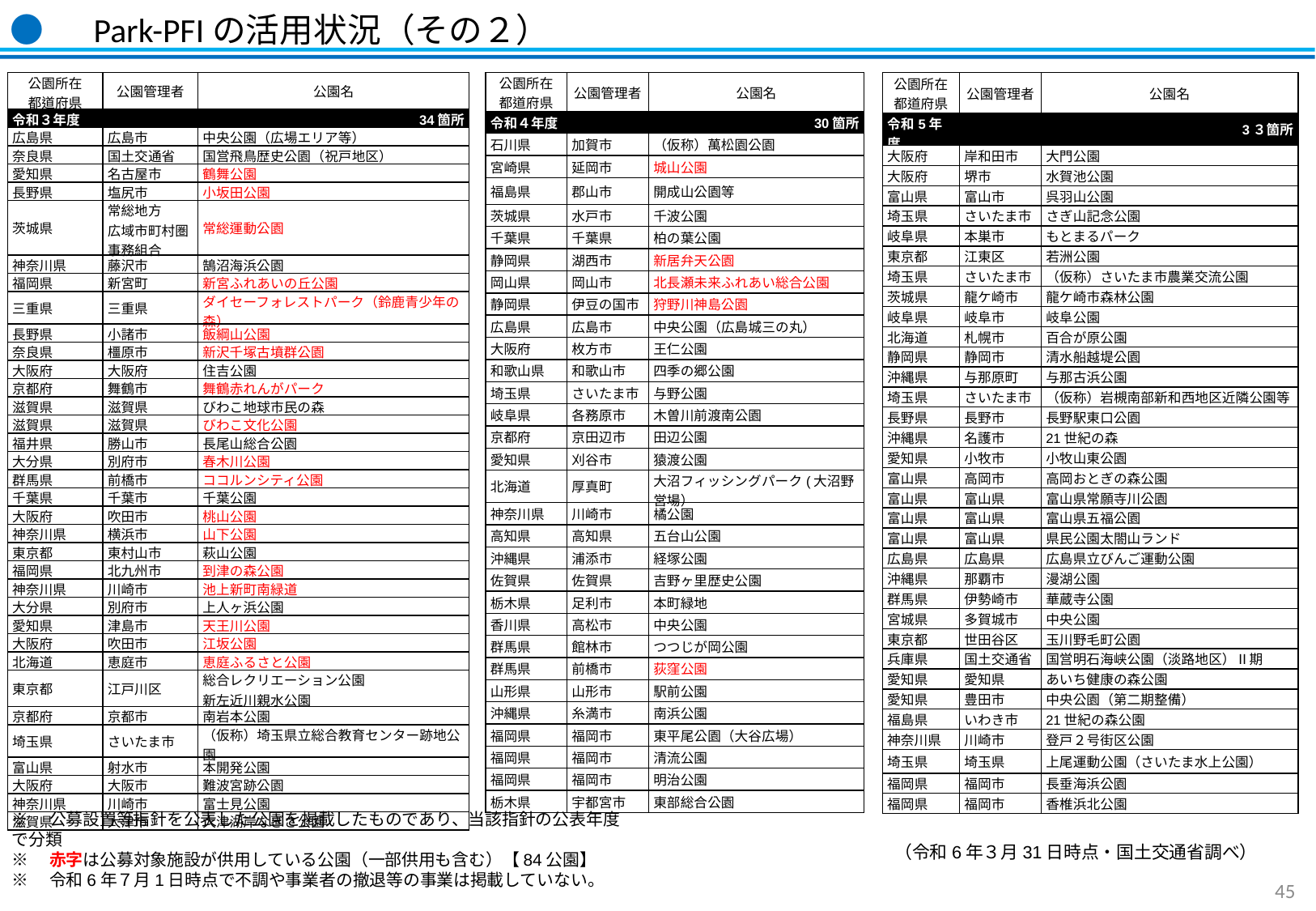

●　Park-PFIの活用状況（その２）

| 公園所在 都道府県 | 公園管理者 | 公園名 |
| --- | --- | --- |
| 令和３年度 |  | 34箇所 |
| 広島県 | 広島市 | 中央公園（広場エリア等） |
| 奈良県 | 国土交通省 | 国営飛鳥歴史公園（祝戸地区） |
| 愛知県 | 名古屋市 | 鶴舞公園 |
| 長野県 | 塩尻市 | 小坂田公園 |
| 茨城県 | 常総地方 広域市町村圏 事務組合 | 常総運動公園 |
| 神奈川県 | 藤沢市 | 鵠沼海浜公園 |
| 福岡県 | 新宮町 | 新宮ふれあいの丘公園 |
| 三重県 | 三重県 | ダイセーフォレストパーク（鈴鹿青少年の森） |
| 長野県 | 小諸市 | 飯綱山公園 |
| 奈良県 | 橿原市 | 新沢千塚古墳群公園 |
| 大阪府 | 大阪府 | 住吉公園 |
| 京都府 | 舞鶴市 | 舞鶴赤れんがパーク |
| 滋賀県 | 滋賀県 | びわこ地球市民の森 |
| 滋賀県 | 滋賀県 | びわこ文化公園 |
| 福井県 | 勝山市 | 長尾山総合公園 |
| 大分県 | 別府市 | 春木川公園 |
| 群馬県 | 前橋市 | ココルンシティ公園 |
| 千葉県 | 千葉市 | 千葉公園 |
| 大阪府 | 吹田市 | 桃山公園 |
| 神奈川県 | 横浜市 | 山下公園 |
| 東京都 | 東村山市 | 萩山公園 |
| 福岡県 | 北九州市 | 到津の森公園 |
| 神奈川県 | 川崎市 | 池上新町南緑道 |
| 大分県 | 別府市 | 上人ヶ浜公園 |
| 愛知県 | 津島市 | 天王川公園 |
| 大阪府 | 吹田市 | 江坂公園 |
| 北海道 | 恵庭市 | 恵庭ふるさと公園 |
| 東京都 | 江戸川区 | 総合レクリエーション公園 新左近川親水公園 |
| 京都府 | 京都市 | 南岩本公園 |
| 埼玉県 | さいたま市 | （仮称）埼玉県立総合教育センター跡地公園 |
| 富山県 | 射水市 | 本開発公園 |
| 大阪府 | 大阪市 | 難波宮跡公園 |
| 神奈川県 | 川崎市 | 富士見公園 |
| 滋賀県 | 大津市 | 大津湖岸なぎさ公園 |
| 公園所在 都道府県 | 公園管理者 | 公園名 |
| --- | --- | --- |
| 令和5年度 |  | 3３箇所 |
| 大阪府 | 岸和田市 | 大門公園 |
| 大阪府 | 堺市 | 水賀池公園 |
| 富山県 | 富山市 | 呉羽山公園 |
| 埼玉県 | さいたま市 | さぎ山記念公園 |
| 岐阜県 | 本巣市 | もとまるパーク |
| 東京都 | 江東区 | 若洲公園 |
| 埼玉県 | さいたま市 | （仮称）さいたま市農業交流公園 |
| 茨城県 | 龍ケ崎市 | 龍ケ崎市森林公園 |
| 岐阜県 | 岐阜市 | 岐阜公園 |
| 北海道 | 札幌市 | 百合が原公園 |
| 静岡県 | 静岡市 | 清水船越堤公園 |
| 沖縄県 | 与那原町 | 与那古浜公園 |
| 埼玉県 | さいたま市 | （仮称）岩槻南部新和西地区近隣公園等 |
| 長野県 | 長野市 | 長野駅東口公園 |
| 沖縄県 | 名護市 | 21世紀の森 |
| 愛知県 | 小牧市 | 小牧山東公園 |
| 富山県 | 高岡市 | 高岡おとぎの森公園 |
| 富山県 | 富山県 | 富山県常願寺川公園 |
| 富山県 | 富山県 | 富山県五福公園 |
| 富山県 | 富山県 | 県民公園太閤山ランド |
| 広島県 | 広島県 | 広島県立びんご運動公園 |
| 沖縄県 | 那覇市 | 漫湖公園 |
| 群馬県 | 伊勢崎市 | 華蔵寺公園 |
| 宮城県 | 多賀城市 | 中央公園 |
| 東京都 | 世田谷区 | 玉川野毛町公園 |
| 兵庫県 | 国土交通省 | 国営明石海峡公園（淡路地区）Ⅱ期 |
| 愛知県 | 愛知県 | あいち健康の森公園 |
| 愛知県 | 豊田市 | 中央公園（第二期整備） |
| 福島県 | いわき市 | 21世紀の森公園 |
| 神奈川県 | 川崎市 | 登戸２号街区公園 |
| 埼玉県 | 埼玉県 | 上尾運動公園（さいたま水上公園） |
| 福岡県 | 福岡市 | 長垂海浜公園 |
| 福岡県 | 福岡市 | 香椎浜北公園 |
| 公園所在 都道府県 | 公園管理者 | 公園名 |
| --- | --- | --- |
| 令和４年度 |  | 30箇所 |
| 石川県 | 加賀市 | （仮称）萬松園公園 |
| 宮崎県 | 延岡市 | 城山公園 |
| 福島県 | 郡山市 | 開成山公園等 |
| 茨城県 | 水戸市 | 千波公園 |
| 千葉県 | 千葉県 | 柏の葉公園 |
| 静岡県 | 湖西市 | 新居弁天公園 |
| 岡山県 | 岡山市 | 北長瀬未来ふれあい総合公園 |
| 静岡県 | 伊豆の国市 | 狩野川神島公園 |
| 広島県 | 広島市 | 中央公園（広島城三の丸） |
| 大阪府 | 枚方市 | 王仁公園 |
| 和歌山県 | 和歌山市 | 四季の郷公園 |
| 埼玉県 | さいたま市 | 与野公園 |
| 岐阜県 | 各務原市 | 木曽川前渡南公園 |
| 京都府 | 京田辺市 | 田辺公園 |
| 愛知県 | 刈谷市 | 猿渡公園 |
| 北海道 | 厚真町 | 大沼フィッシングパーク(大沼野営場） |
| 神奈川県 | 川崎市 | 橘公園 |
| 高知県 | 高知県 | 五台山公園 |
| 沖縄県 | 浦添市 | 経塚公園 |
| 佐賀県 | 佐賀県 | 吉野ヶ里歴史公園 |
| 栃木県 | 足利市 | 本町緑地 |
| 香川県 | 高松市 | 中央公園 |
| 群馬県 | 館林市 | つつじが岡公園 |
| 群馬県 | 前橋市 | 荻窪公園 |
| 山形県 | 山形市 | 駅前公園 |
| 沖縄県 | 糸満市 | 南浜公園 |
| 福岡県 | 福岡市 | 東平尾公園（大谷広場） |
| 福岡県 | 福岡市 | 清流公園 |
| 福岡県 | 福岡市 | 明治公園 |
| 栃木県 | 宇都宮市 | 東部総合公園 |
※　公募設置等指針を公表した公園を掲載したものであり、当該指針の公表年度で分類
※　赤字は公募対象施設が供用している公園（一部供用も含む）【84公園】
※　令和6年７月1日時点で不調や事業者の撤退等の事業は掲載していない。
（令和6年３月31日時点・国土交通省調べ）
45